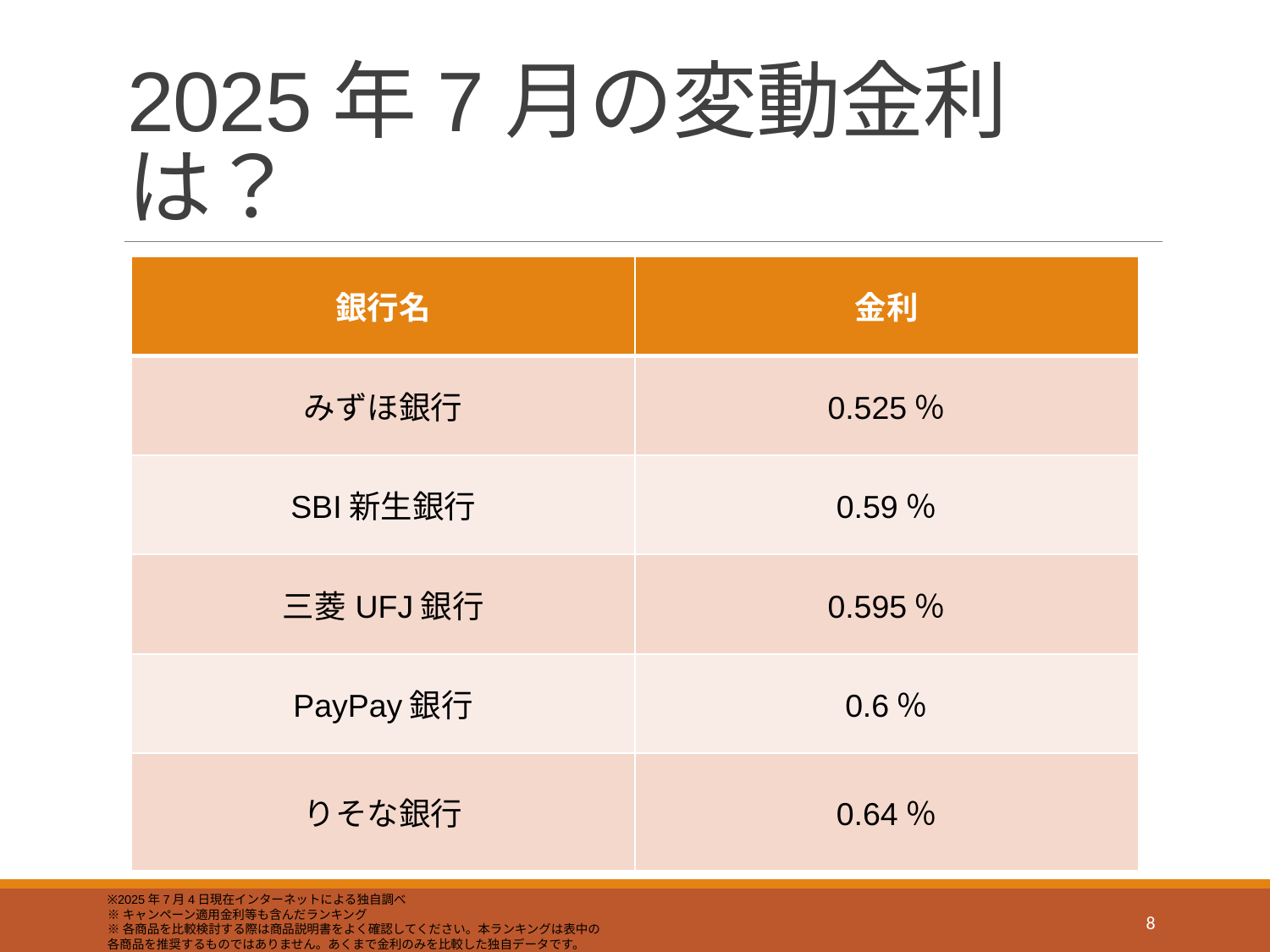

# 2025年7月の変動金利は？
| 銀行名 | 金利 |
| --- | --- |
| みずほ銀行 | 0.525％ |
| SBI新生銀行 | 0.59％ |
| 三菱UFJ銀行 | 0.595％ |
| PayPay銀行 | 0.6％ |
| りそな銀行 | 0.64％ |
※2025年7月4日現在インターネットによる独自調べ
※キャンペーン適用金利等も含んだランキング
※各商品を比較検討する際は商品説明書をよく確認してください。本ランキングは表中の
各商品を推奨するものではありません。あくまで金利のみを比較した独自データです。
8